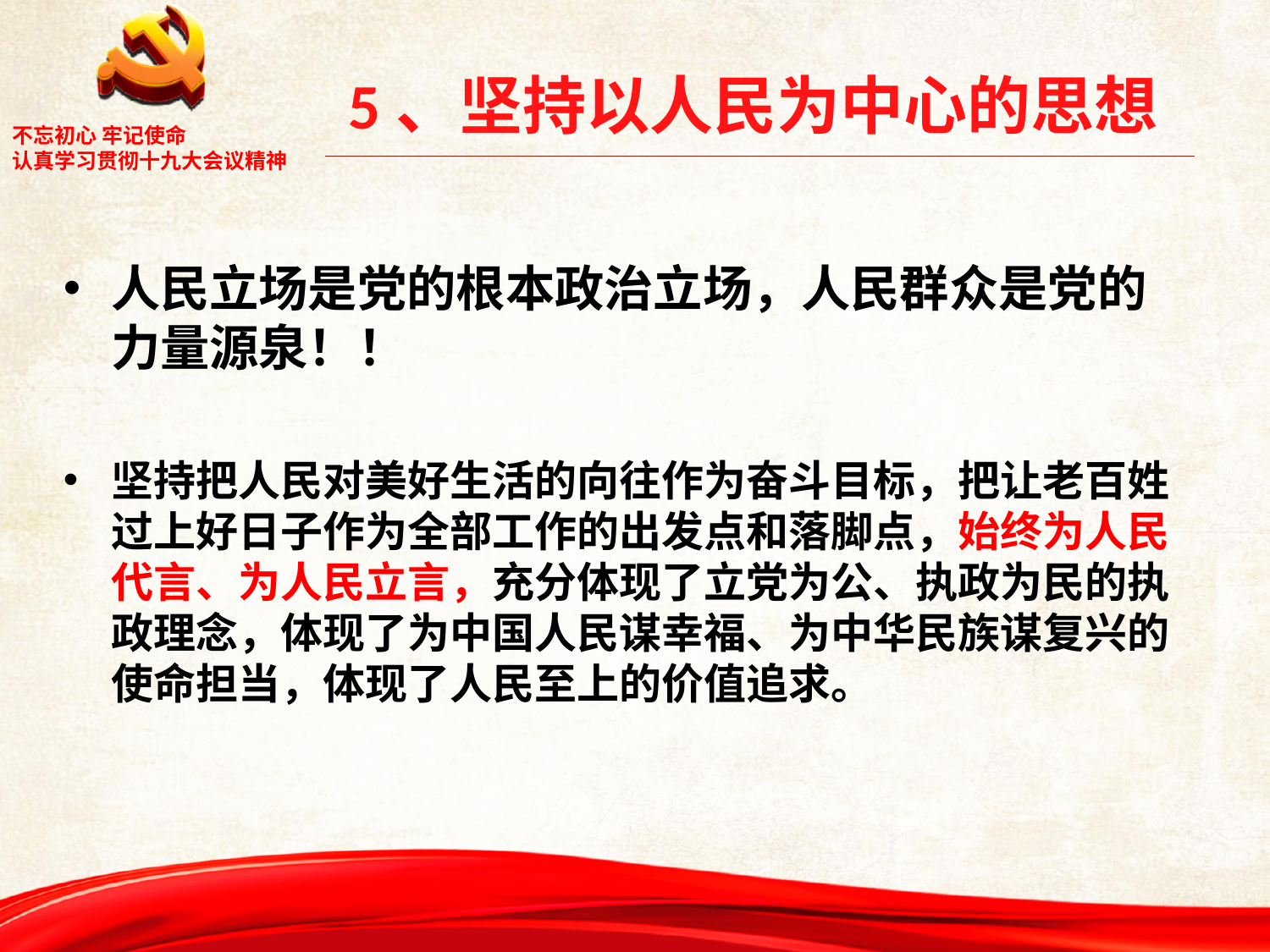

# 5、坚持以人民为中心的思想
人民立场是党的根本政治立场，人民群众是党的力量源泉！！

坚持把人民对美好生活的向往作为奋斗目标，把让老百姓过上好日子作为全部工作的出发点和落脚点，始终为人民代言、为人民立言，充分体现了立党为公、执政为民的执政理念，体现了为中国人民谋幸福、为中华民族谋复兴的使命担当，体现了人民至上的价值追求。
30